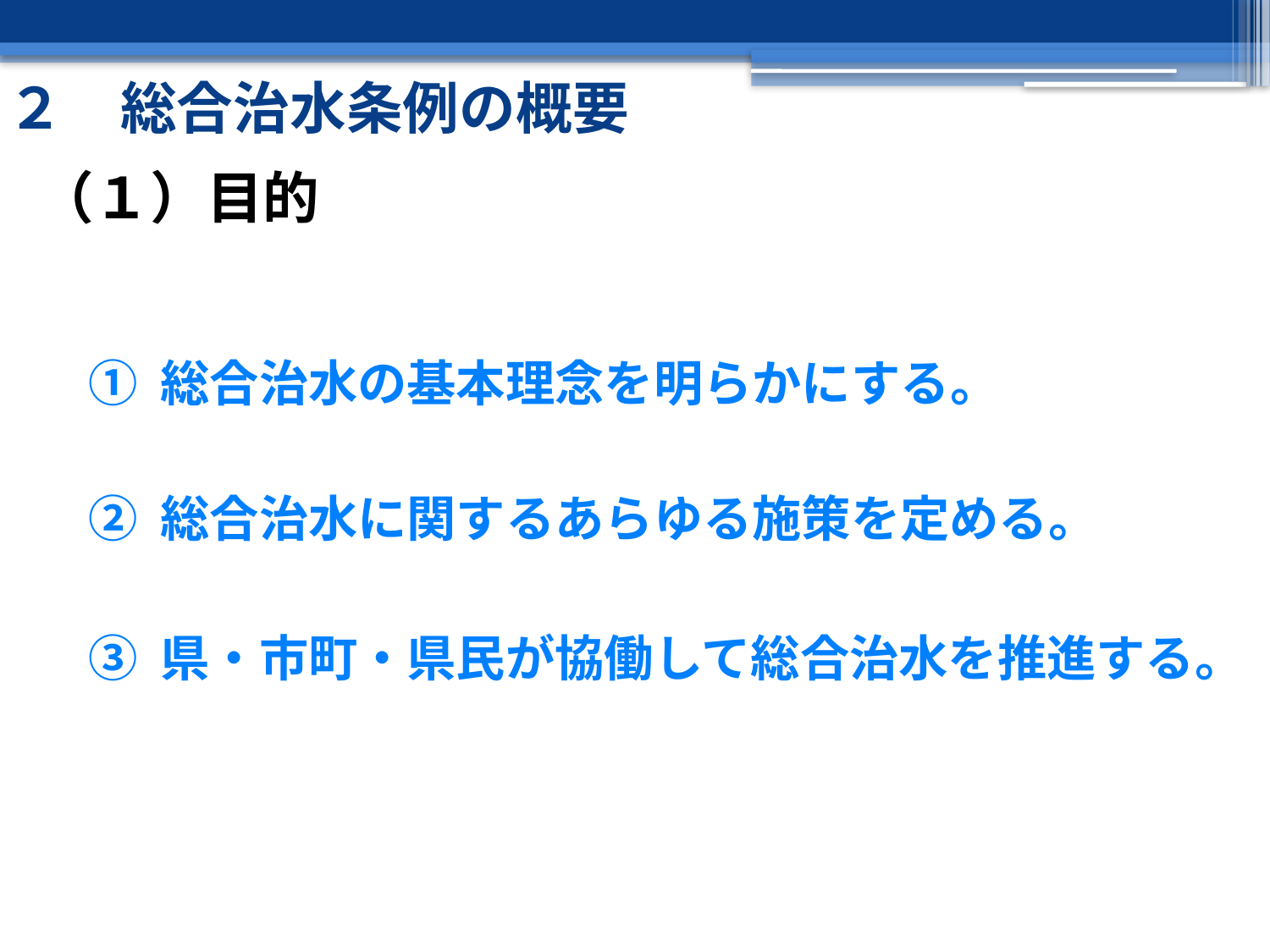

２　総合治水条例の概要
（１）目的
① 総合治水の基本理念を明らかにする。
② 総合治水に関するあらゆる施策を定める。
③ 県・市町・県民が協働して総合治水を推進する。